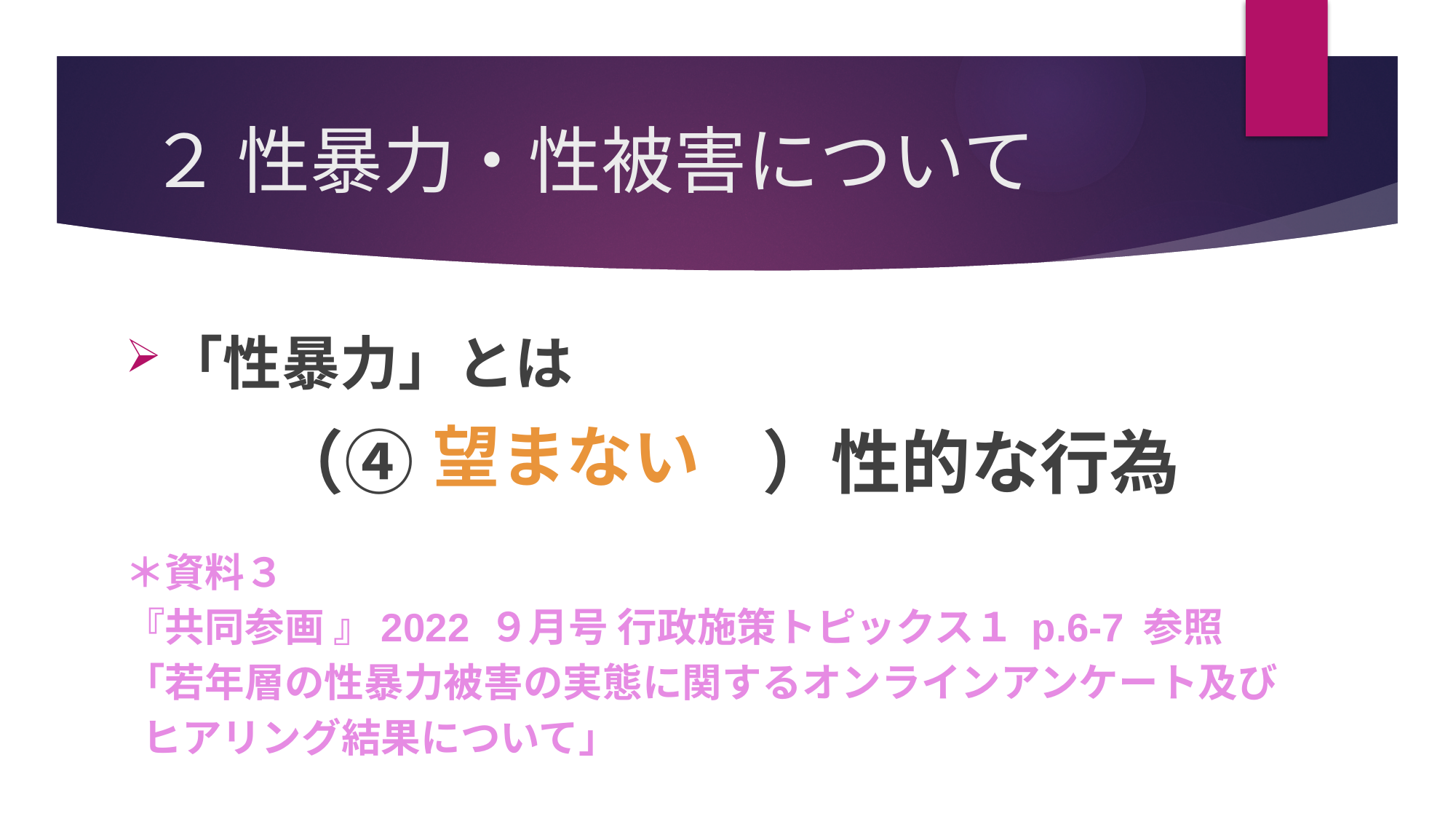

# ２ 性暴力・性被害について
「性暴力」とは
（④　　　　　）性的な行為
＊資料３
『共同参画 』2022 ９月号 行政施策トピックス１ p.6-7 参照
「若年層の性暴力被害の実態に関するオンラインアンケート及び
 ヒアリング結果について」
望まない